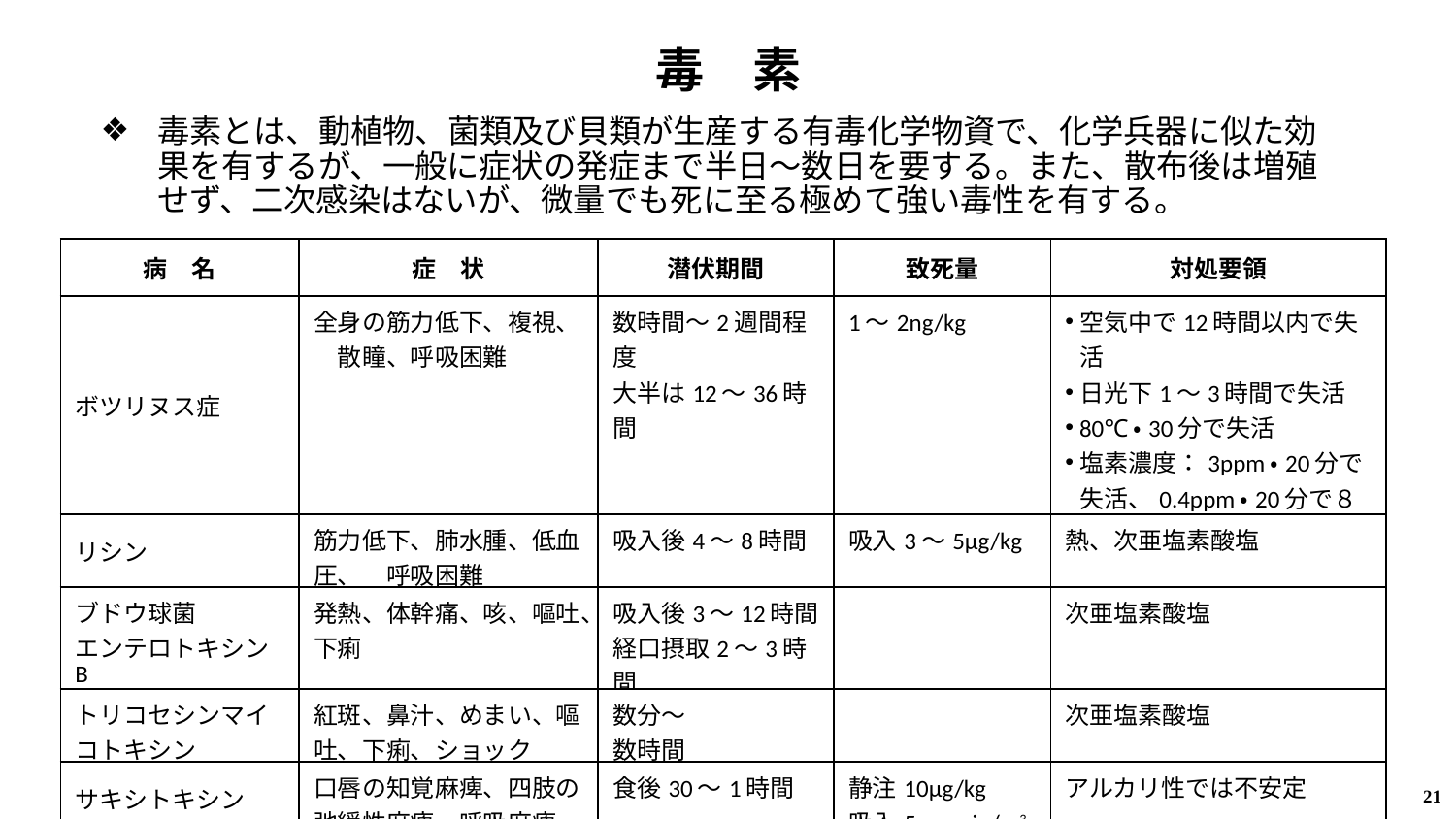

# 毒　素
毒素とは、動植物、菌類及び貝類が生産する有毒化学物資で、化学兵器に似た効果を有するが、一般に症状の発症まで半日～数日を要する。また、散布後は増殖せず、二次感染はないが、微量でも死に至る極めて強い毒性を有する。

生物剤として使用される可能性がある毒素
| 病　名 | 症　状 | 潜伏期間 | 致死量 | 対処要領 |
| --- | --- | --- | --- | --- |
| ボツリヌス症 | 全身の筋力低下、複視、　散瞳、呼吸困難 | 数時間〜2週間程度 大半は12〜36時間 | 1〜2ng/kg | 空気中で12時間以内で失活 日光下1〜3時間で失活 80℃・30分で失活 塩素濃度：3ppm・20分で失活、0.4ppm・20分で８割失活 |
| リシン | 筋力低下、肺水腫、低血圧、　呼吸困難 | 吸入後4〜8時間 | 吸入3〜5µg/kg | 熱、次亜塩素酸塩 |
| ブドウ球菌 エンテロトキシンB | 発熱、体幹痛、咳、嘔吐、下痢 | 吸入後3～12時間 経口摂取2〜3時間 |  | 次亜塩素酸塩 |
| トリコセシンマイコトキシン | 紅斑、鼻汁、めまい、嘔吐、下痢、ショック | 数分～ 数時間 |  | 次亜塩素酸塩 |
| サキシトキシン | 口唇の知覚麻痺、四肢の弛緩性麻痺、呼吸麻痺 | 食後30〜1時間 | 静注10µg/kg 吸入5mg min/m3 | アルカリ性では不安定 |

21